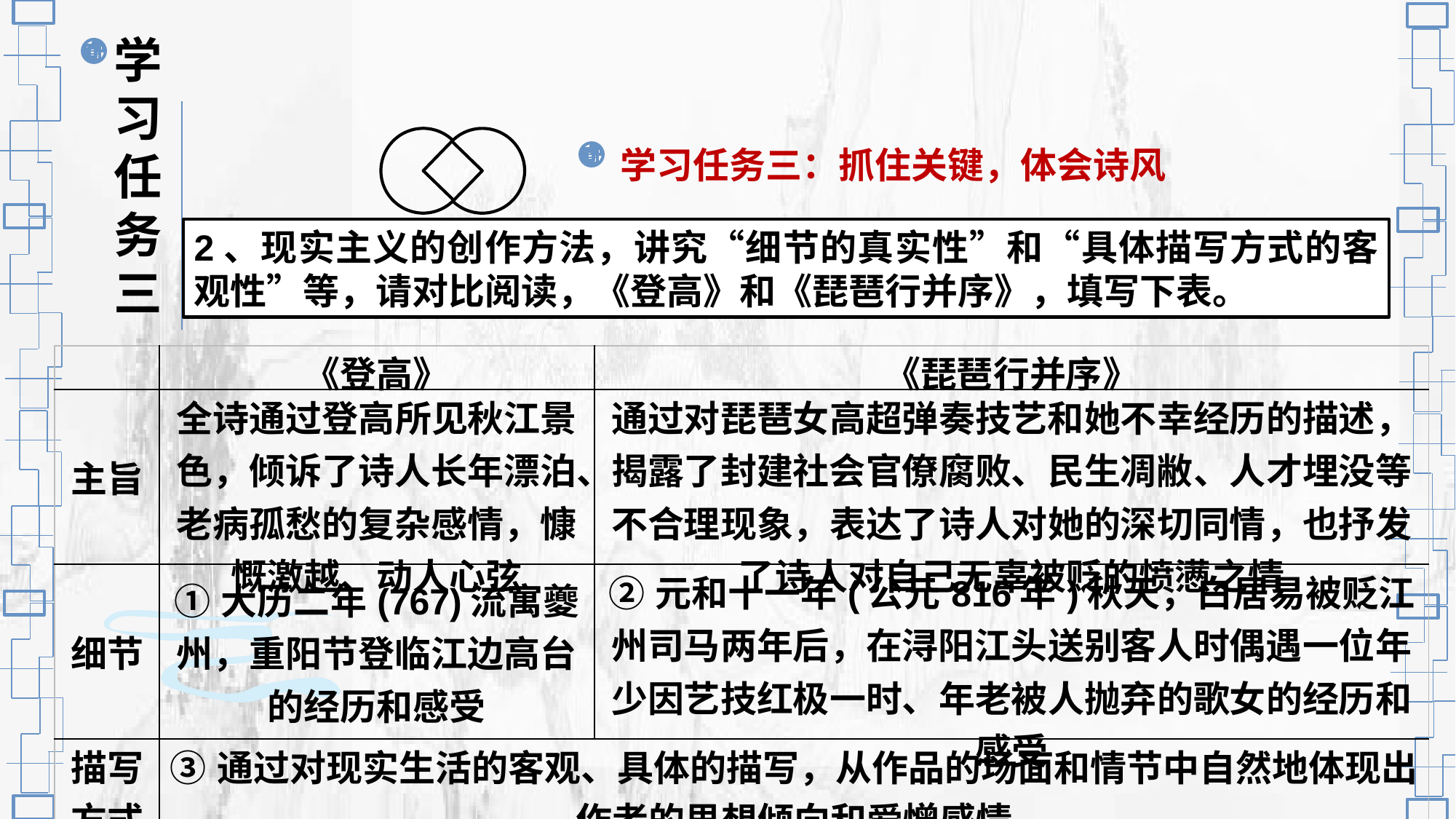

学习任务三

学习任务三：抓住关键，体会诗风

2、现实主义的创作方法，讲究“细节的真实性”和“具体描写方式的客观性”等，请对比阅读，《登高》和《琵琶行并序》，填写下表。
|  | 《登高》 | 《琵琶行并序》 |
| --- | --- | --- |
| 主旨 | 全诗通过登高所见秋江景色，倾诉了诗人长年漂泊、老病孤愁的复杂感情，慷慨激越、动人心弦 | 通过对琵琶女高超弹奏技艺和她不幸经历的描述，揭露了封建社会官僚腐败、民生凋敝、人才埋没等不合理现象，表达了诗人对她的深切同情，也抒发了诗人对自己无辜被贬的愤懑之情 |
| 细节 | ①大历二年(767)流寓夔州，重阳节登临江边高台的经历和感受 | ②元和十一年(公元816年)秋天，白居易被贬江州司马两年后，在浔阳江头送别客人时偶遇一位年少因艺技红极一时、年老被人抛弃的歌女的经历和感受 |
| 描写 方式 | ③通过对现实生活的客观、具体的描写，从作品的场面和情节中自然地体现出作者的思想倾向和爱憎感情 |  |

PPT模板 http://www.1ppt.com/moban/